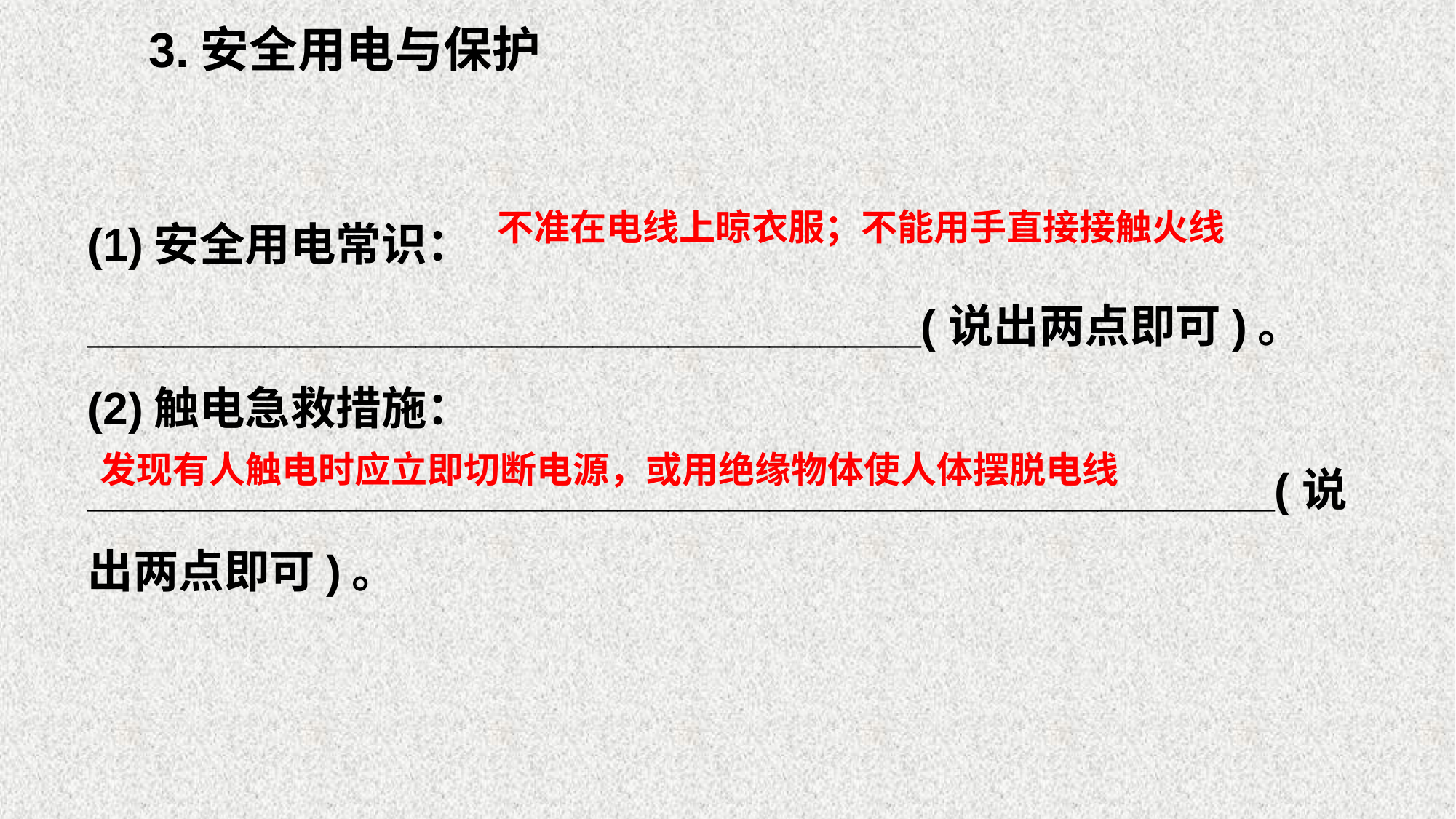

3.安全用电与保护
(1)安全用电常识：_________________________________(说出两点即可)。
(2)触电急救措施：_______________________________________________(说出两点即可)。
不准在电线上晾衣服；不能用手直接接触火线
发现有人触电时应立即切断电源，或用绝缘物体使人体摆脱电线